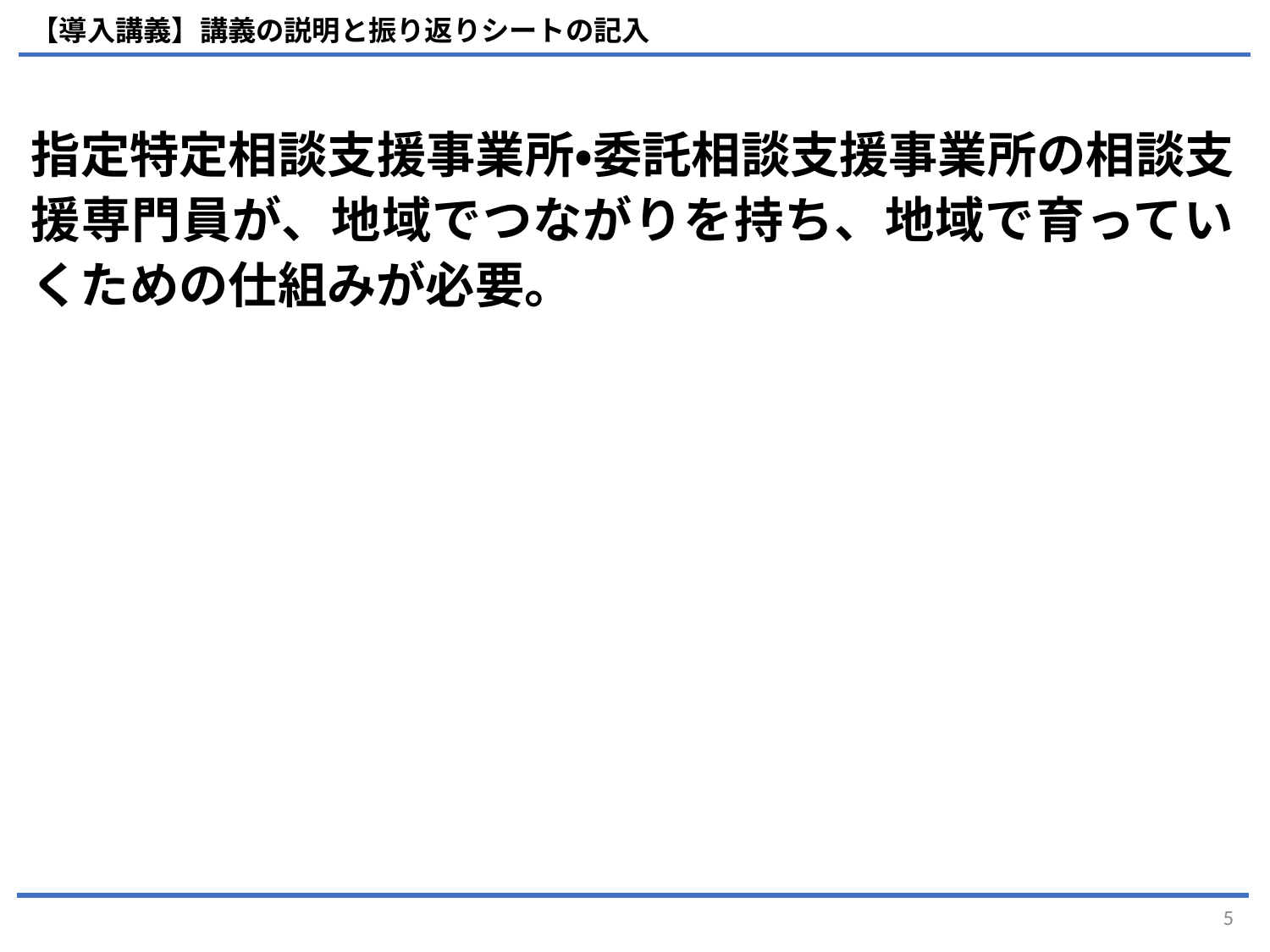

【導入講義】講義の説明と振り返りシートの記入
指定特定相談支援事業所・委託相談支援事業所の相談支援専門員が、地域でつながりを持ち、地域で育っていくための仕組みが必要。
5